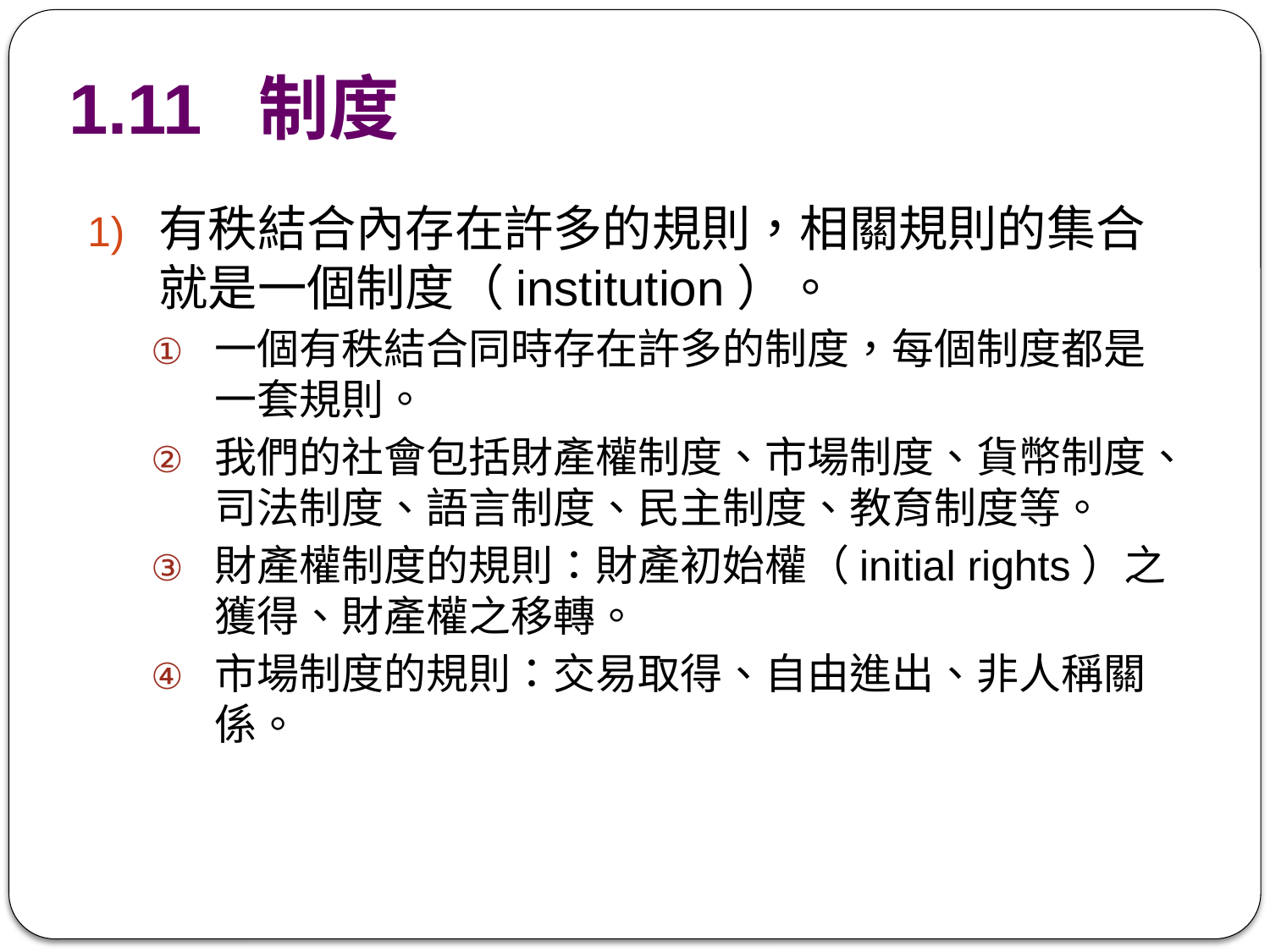

# 1.11  制度
有秩結合內存在許多的規則，相關規則的集合就是一個制度（institution）。
一個有秩結合同時存在許多的制度，每個制度都是一套規則。
我們的社會包括財產權制度、市場制度、貨幣制度、司法制度、語言制度、民主制度、教育制度等。
財產權制度的規則：財產初始權（initial rights）之獲得、財產權之移轉。
市場制度的規則：交易取得、自由進出、非人稱關係。

15